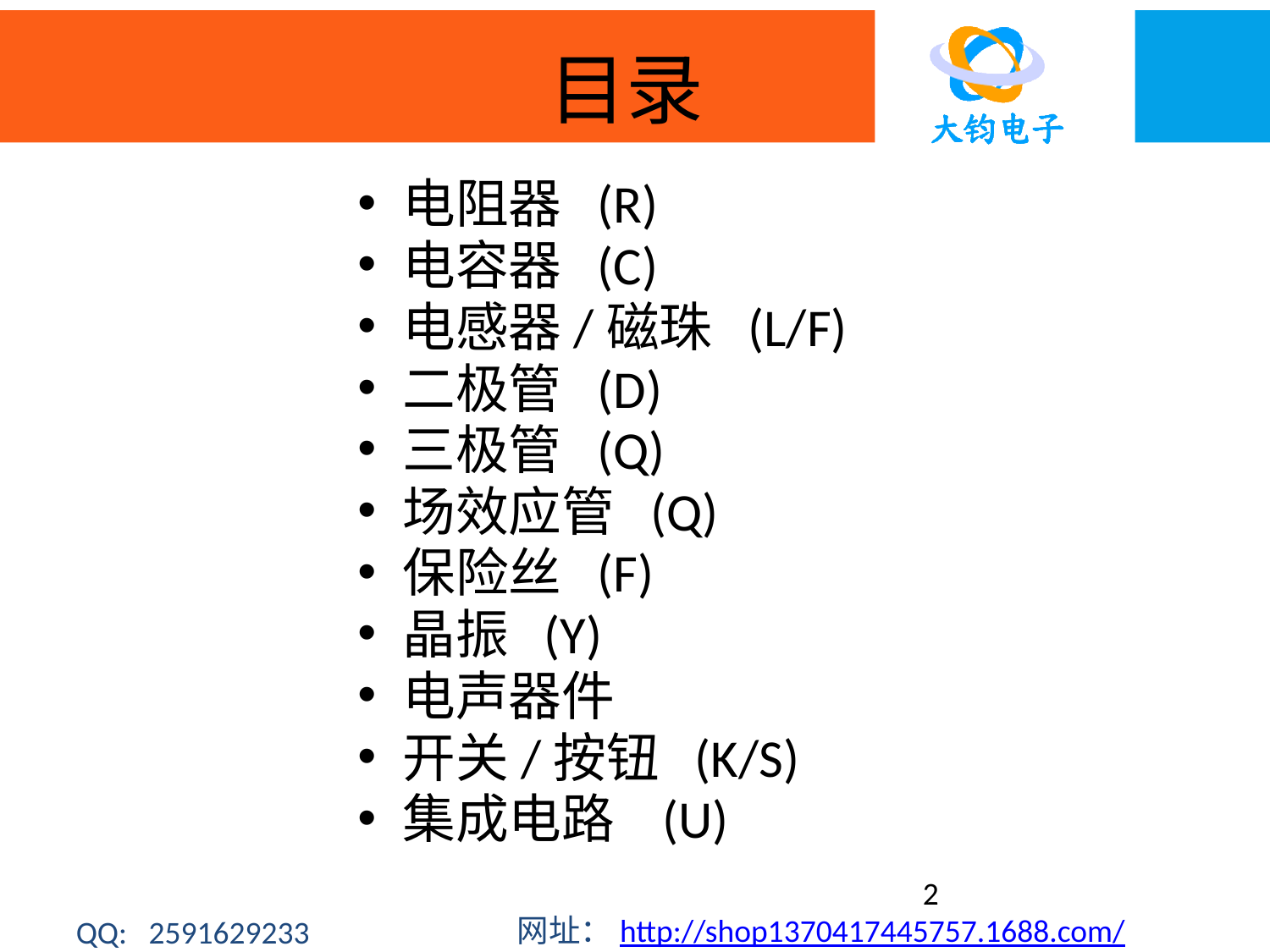

# 目录
电阻器  (R)
电容器  (C)
电感器/磁珠  (L/F)
二极管  (D)
三极管  (Q)
场效应管  (Q)
保险丝  (F)
晶振  (Y)
电声器件
开关/按钮  (K/S)
集成电路   (U)

2